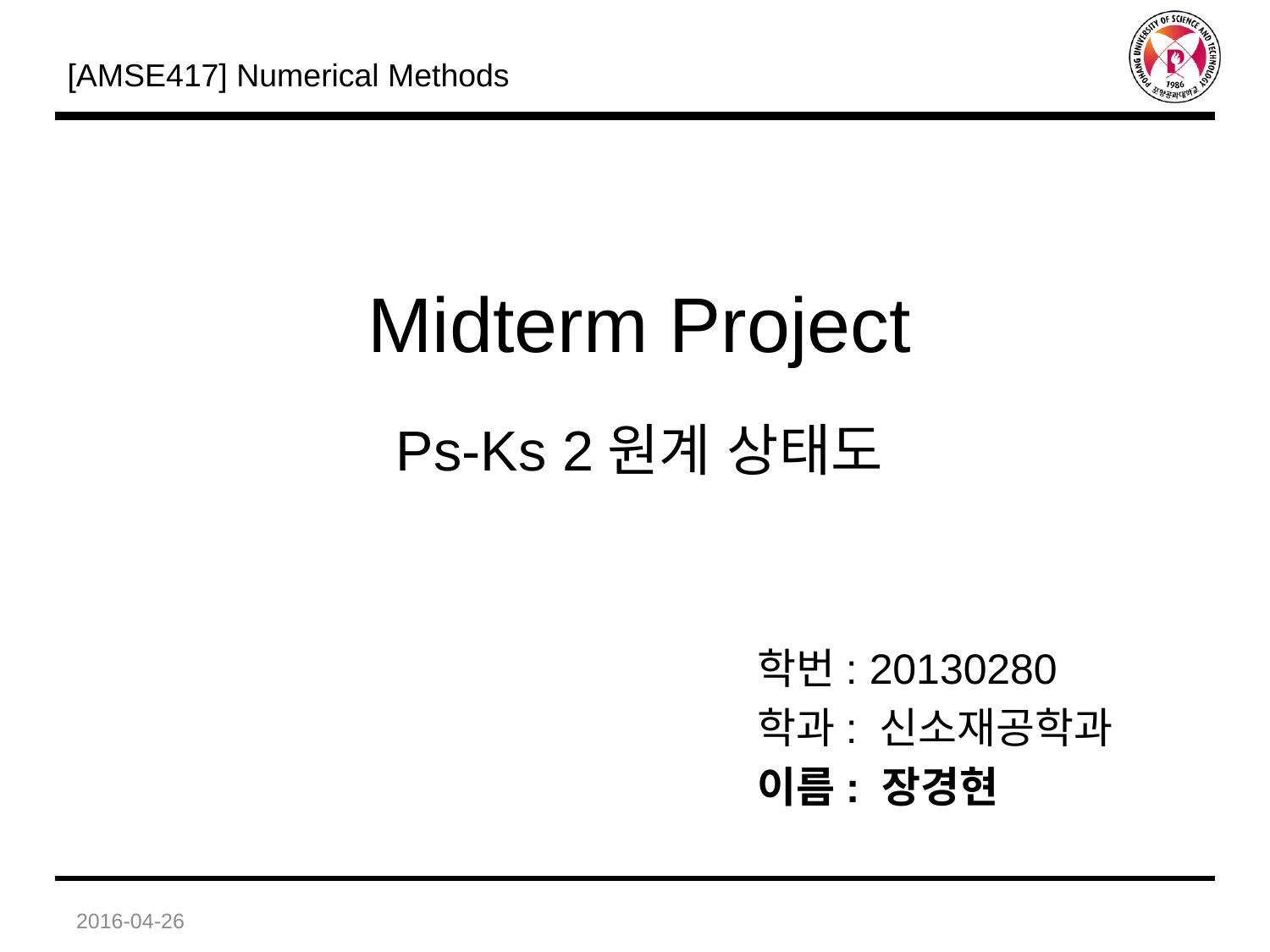

# Midterm Project
Ps-Ks 2원계 상태도

학번: 20130280
학과: 신소재공학과
이름: 장경현
2016-04-26